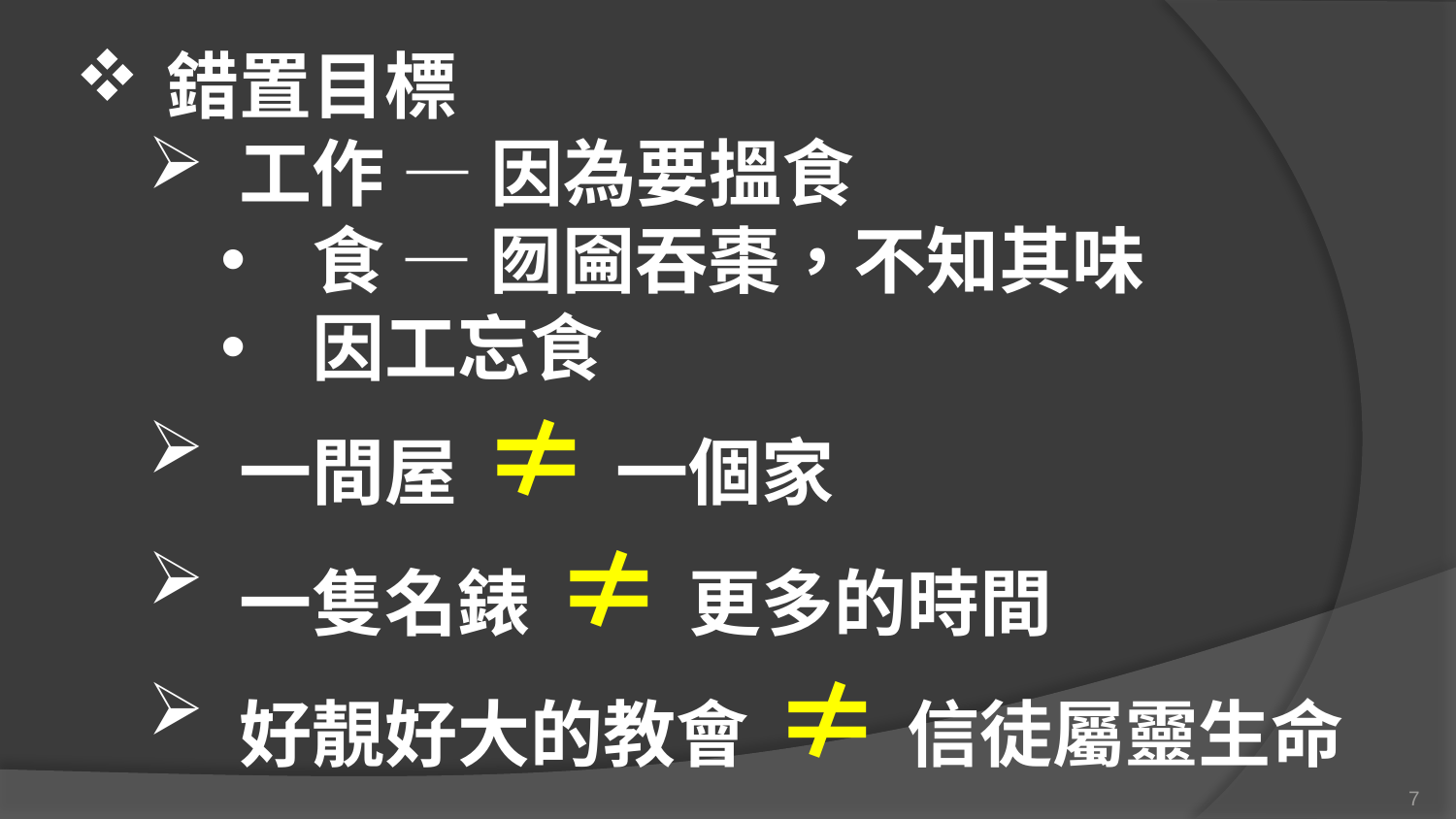

錯置目標
工作 — 因為要搵食
食 — 囫圇吞棗，不知其味
因工忘食
一間屋 ≠ 一個家
一隻名錶 ≠ 更多的時間
好靚好大的教會 ≠ 信徒屬靈生命

7